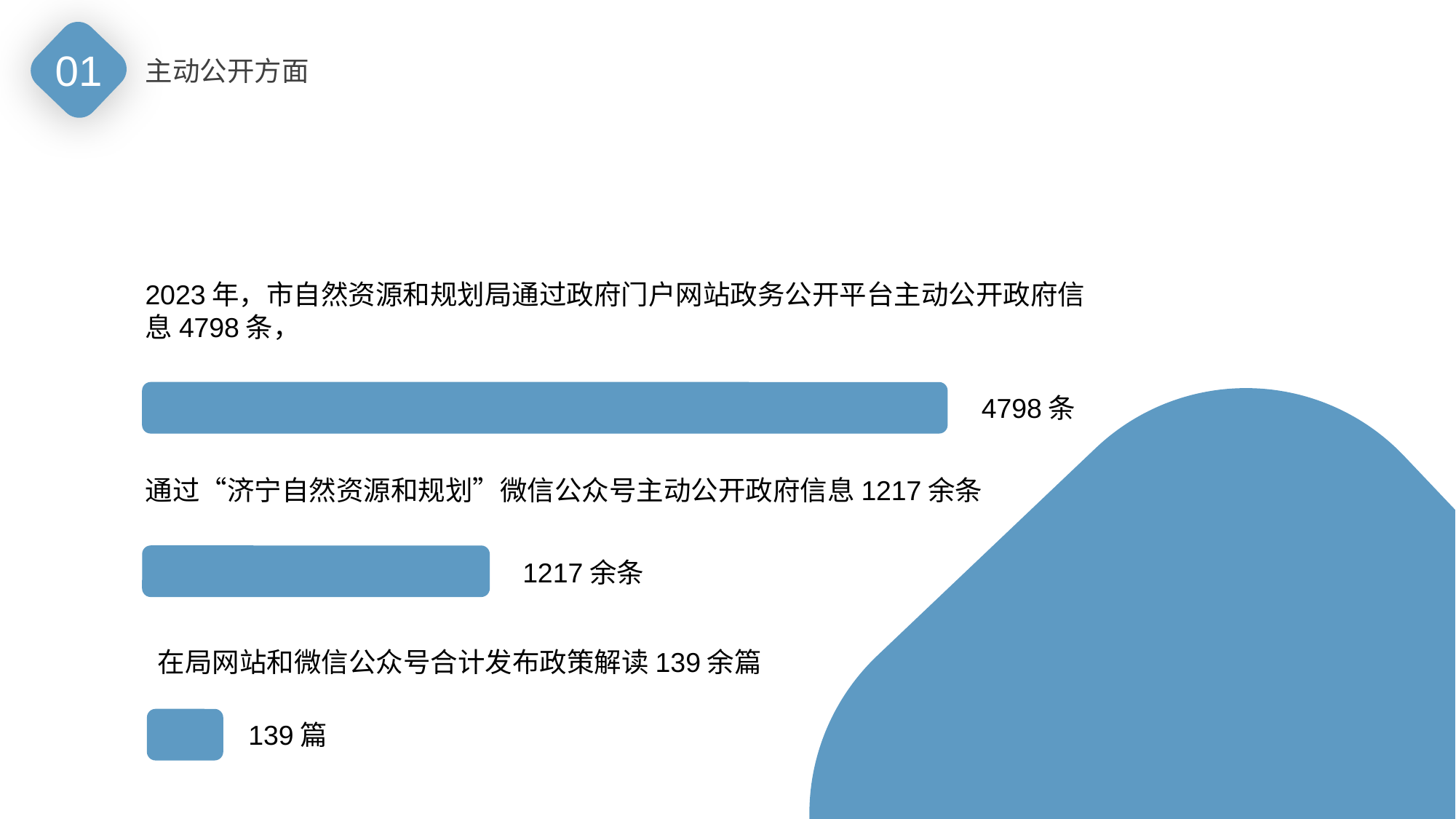

主动公开方面
01
2023年，市自然资源和规划局通过政府门户网站政务公开平台主动公开政府信息4798条，

4798条

通过“济宁自然资源和规划”微信公众号主动公开政府信息1217余条

1217余条
在局网站和微信公众号合计发布政策解读139余篇

139篇